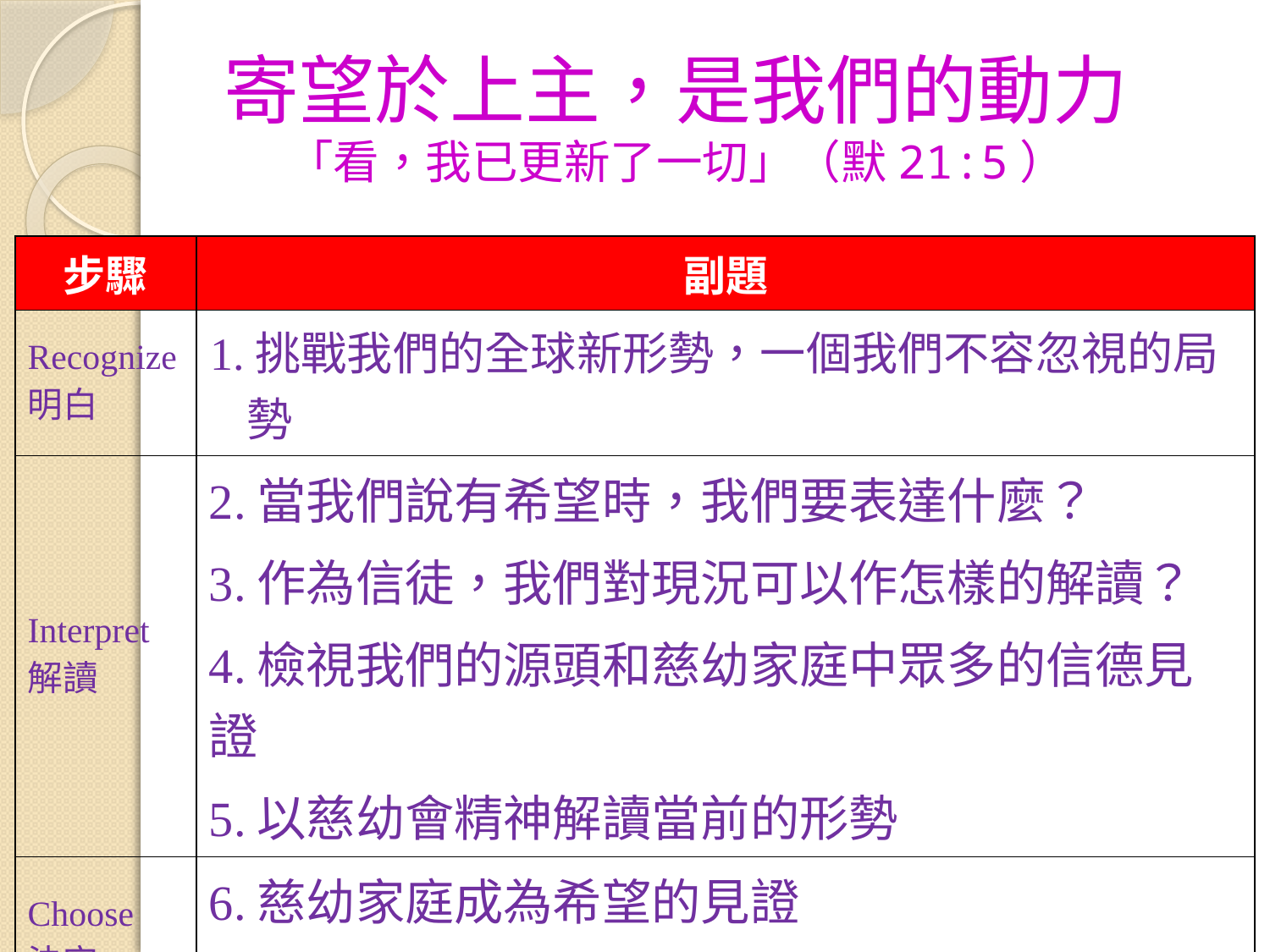

# 寄望於上主，是我們的動力 「看，我已更新了一切」（默21:5）
| 步驟 | 副題 |
| --- | --- |
| Recognize 明白 | 1.挑戰我們的全球新形勢，一個我們不容忽視的局勢 |
| Interpret 解讀 | 2.當我們說有希望時，我們要表達什麼？ 3.作為信徒，我們對現況可以作怎樣的解讀？ 4.檢視我們的源頭和慈幼家庭中眾多的信德見證 5.以慈幼會精神解讀當前的形勢 |
| Choose 決定 | 6.慈幼家庭成為希望的見證 7. 納匝肋的瑪利亞，天主之母，希望之星 |